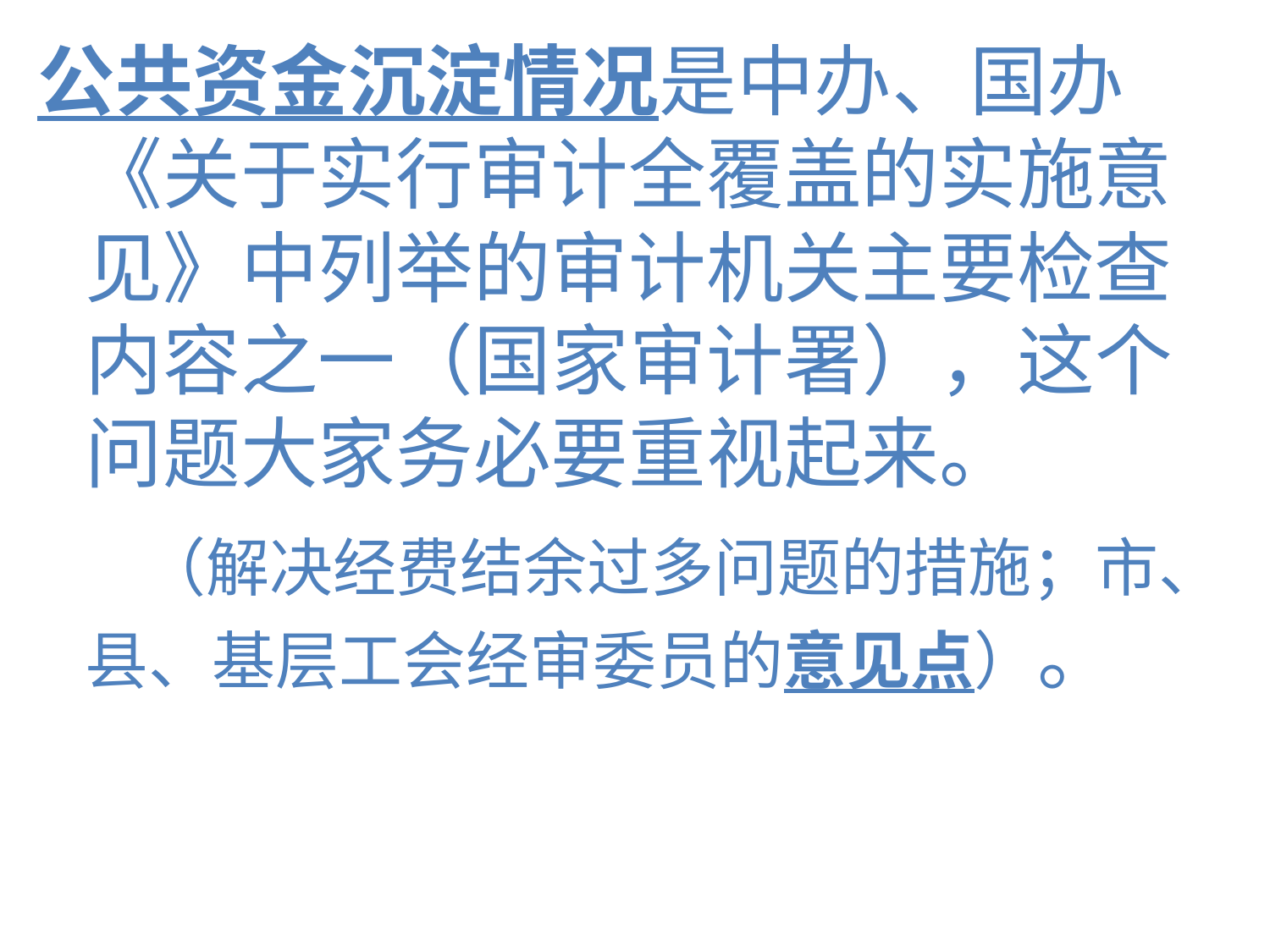

#
公共资金沉淀情况是中办、国办《关于实行审计全覆盖的实施意见》中列举的审计机关主要检查内容之一（国家审计署），这个问题大家务必要重视起来。
     （解决经费结余过多问题的措施；市、县、基层工会经审委员的意见点）。